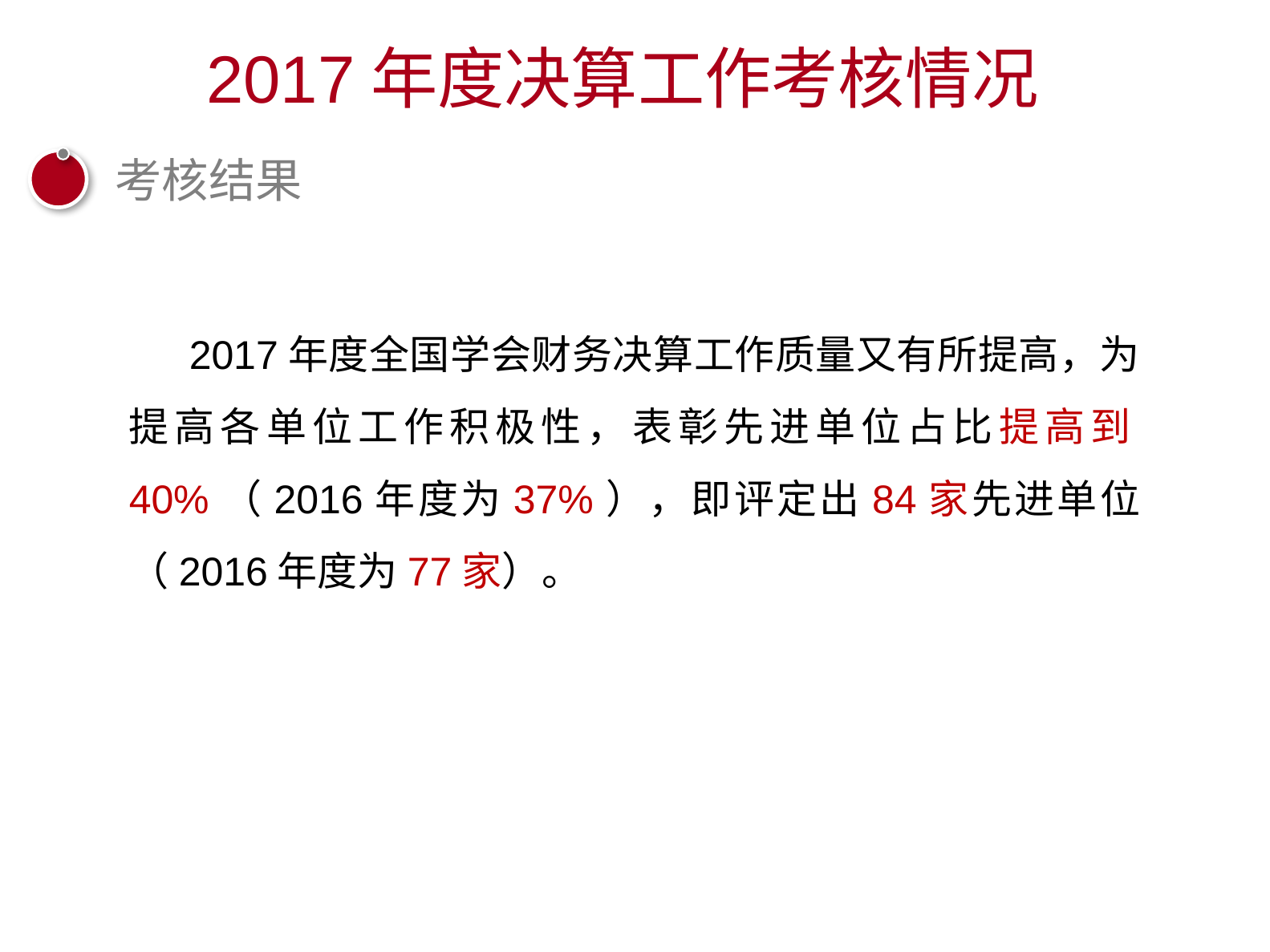

2017年度决算工作考核情况

考核结果
2017年度全国学会财务决算工作质量又有所提高，为提高各单位工作积极性，表彰先进单位占比提高到40%（2016年度为37%），即评定出84家先进单位（2016年度为77家）。